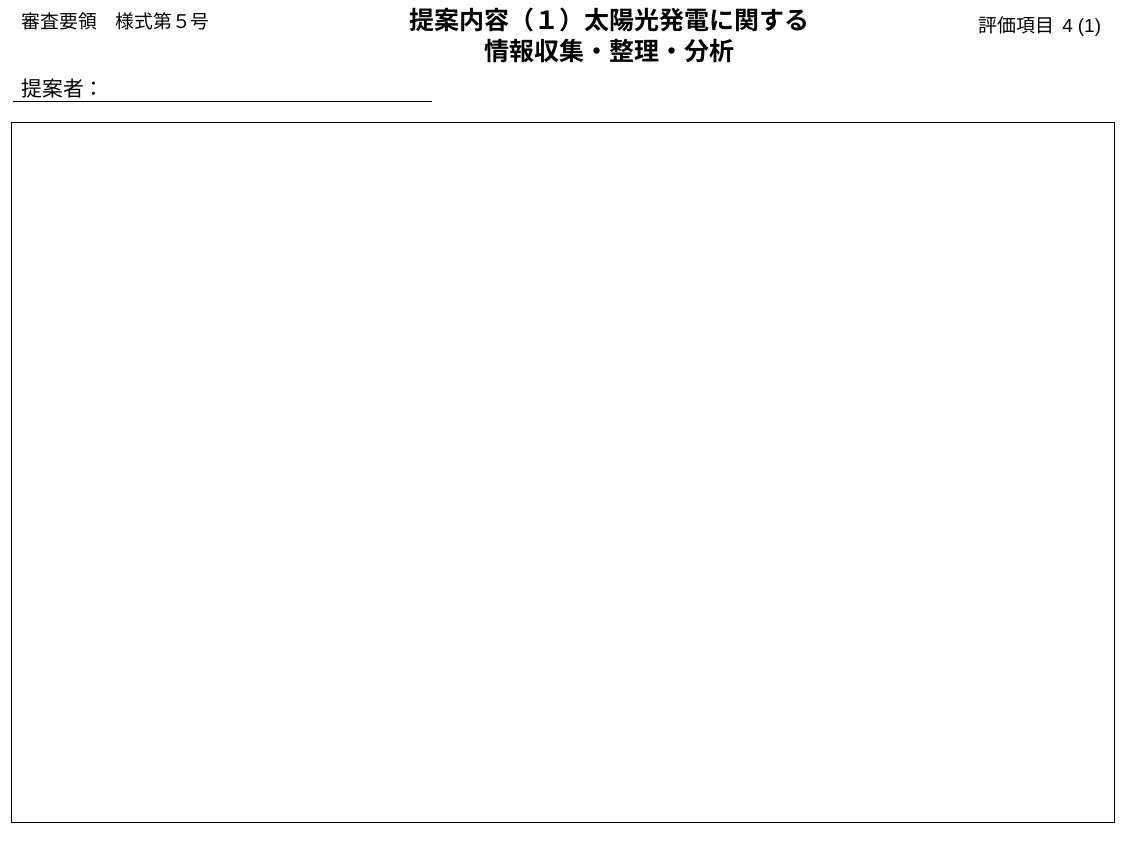

審査要領　様式第５号
評価項目 4 (1)
提案内容（１）太陽光発電に関する
情報収集・整理・分析
提案者：